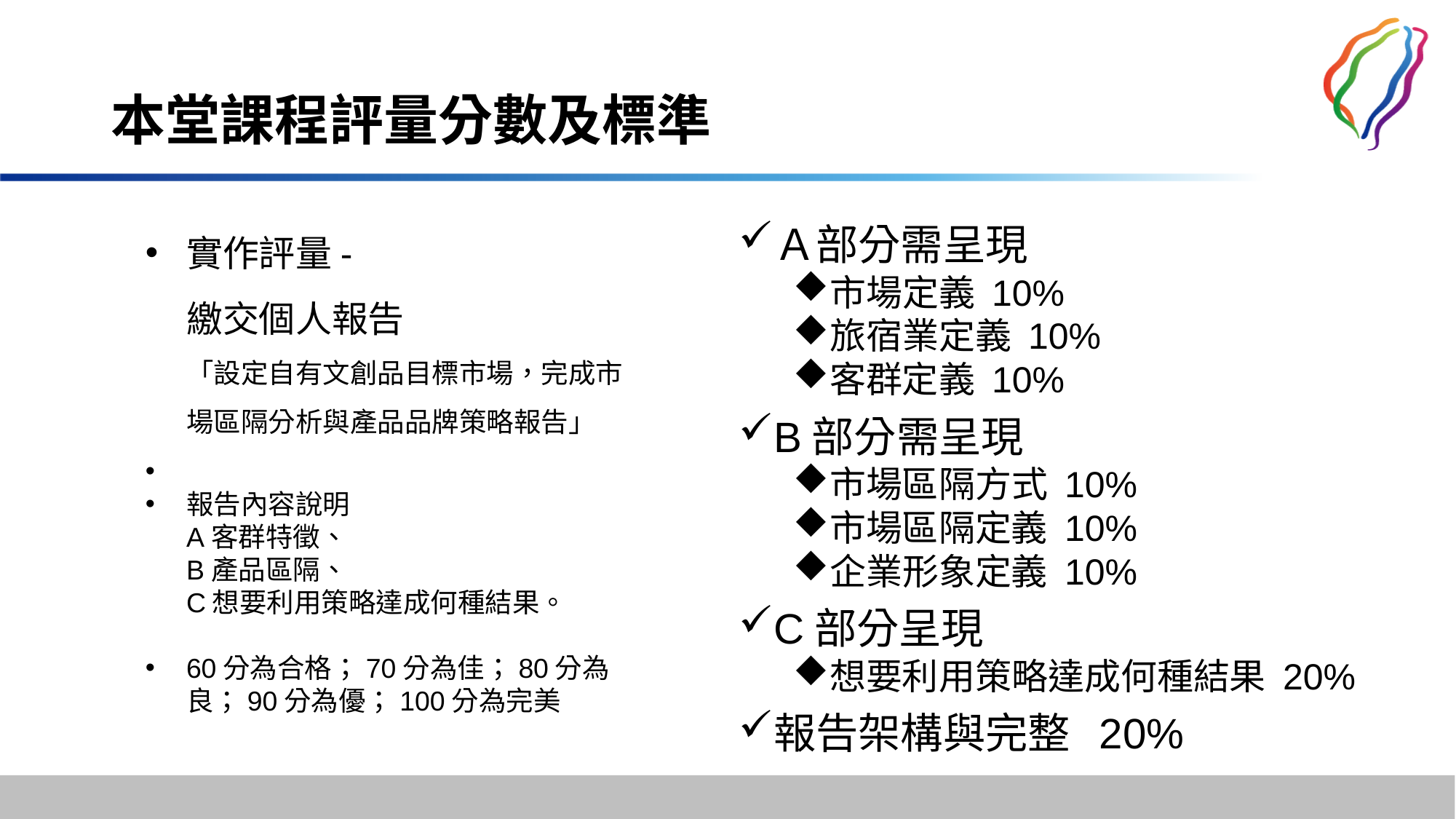

# 本堂課程評量分數及標準
實作評量-
繳交個人報告
「設定自有文創品目標市場，完成市場區隔分析與產品品牌策略報告」

報告內容說明
A客群特徵、
B產品區隔、
C想要利用策略達成何種結果。
60分為合格；70分為佳；80分為良；90分為優；100分為完美
Ａ部分需呈現
市場定義 10%
旅宿業定義 10%
客群定義 10%
B部分需呈現
市場區隔方式 10%
市場區隔定義 10%
企業形象定義 10%
C部分呈現
想要利用策略達成何種結果 20%
報告架構與完整  20%